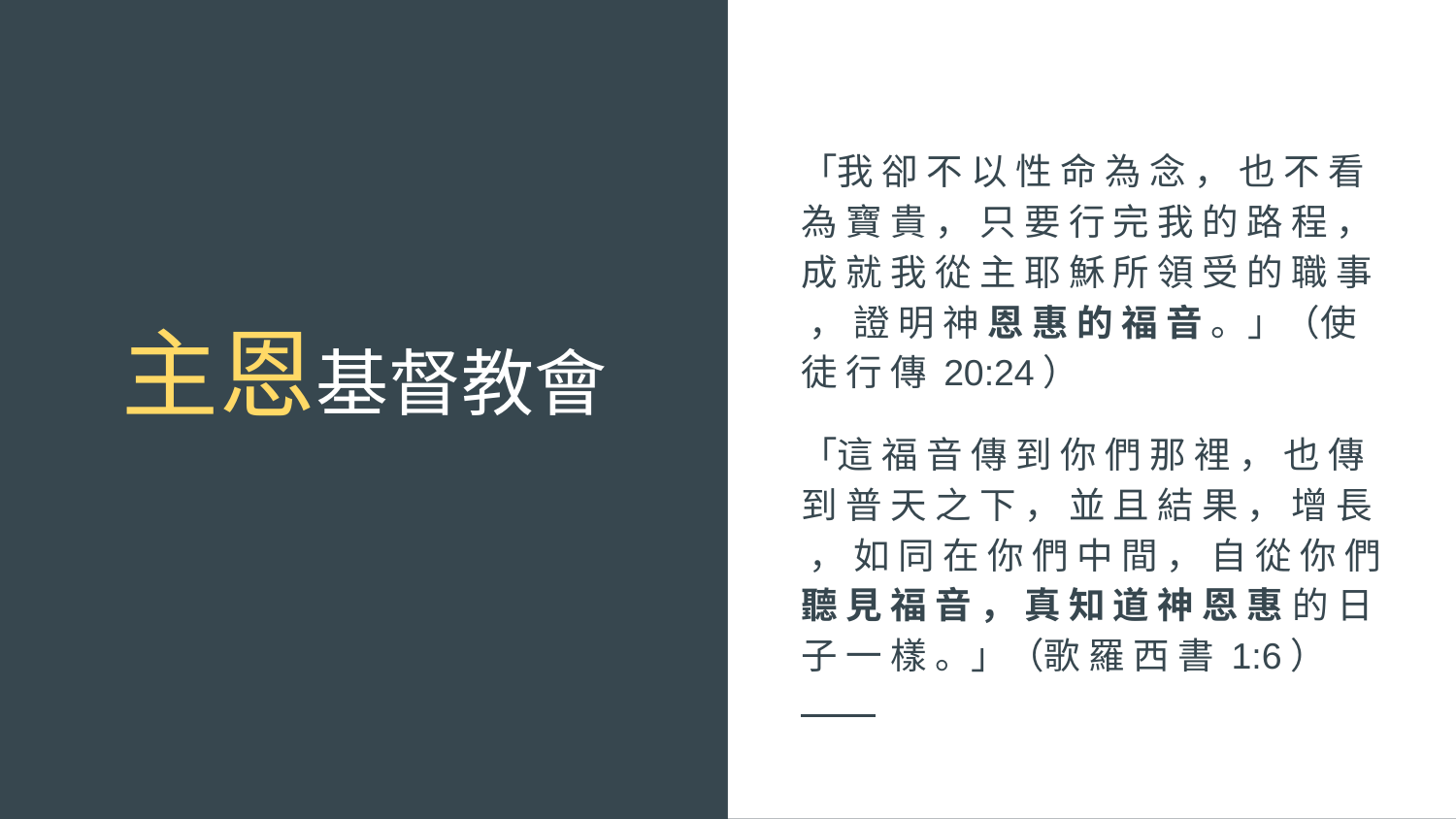

「我 卻 不 以 性 命 為 念 ， 也 不 看 為 寶 貴 ， 只 要 行 完 我 的 路 程 ， 成 就 我 從 主 耶 穌 所 領 受 的 職 事 ， 證 明 神 恩 惠 的 福 音 。」（使 徒 行 傳 20:24）
「這 福 音 傳 到 你 們 那 裡 ， 也 傳 到 普 天 之 下 ， 並 且 結 果 ， 增 長 ， 如 同 在 你 們 中 間 ， 自 從 你 們 聽 見 福 音 ， 真 知 道 神 恩 惠 的 日 子 一 樣 。」（歌 羅 西 書 1:6）
# 主恩基督教會